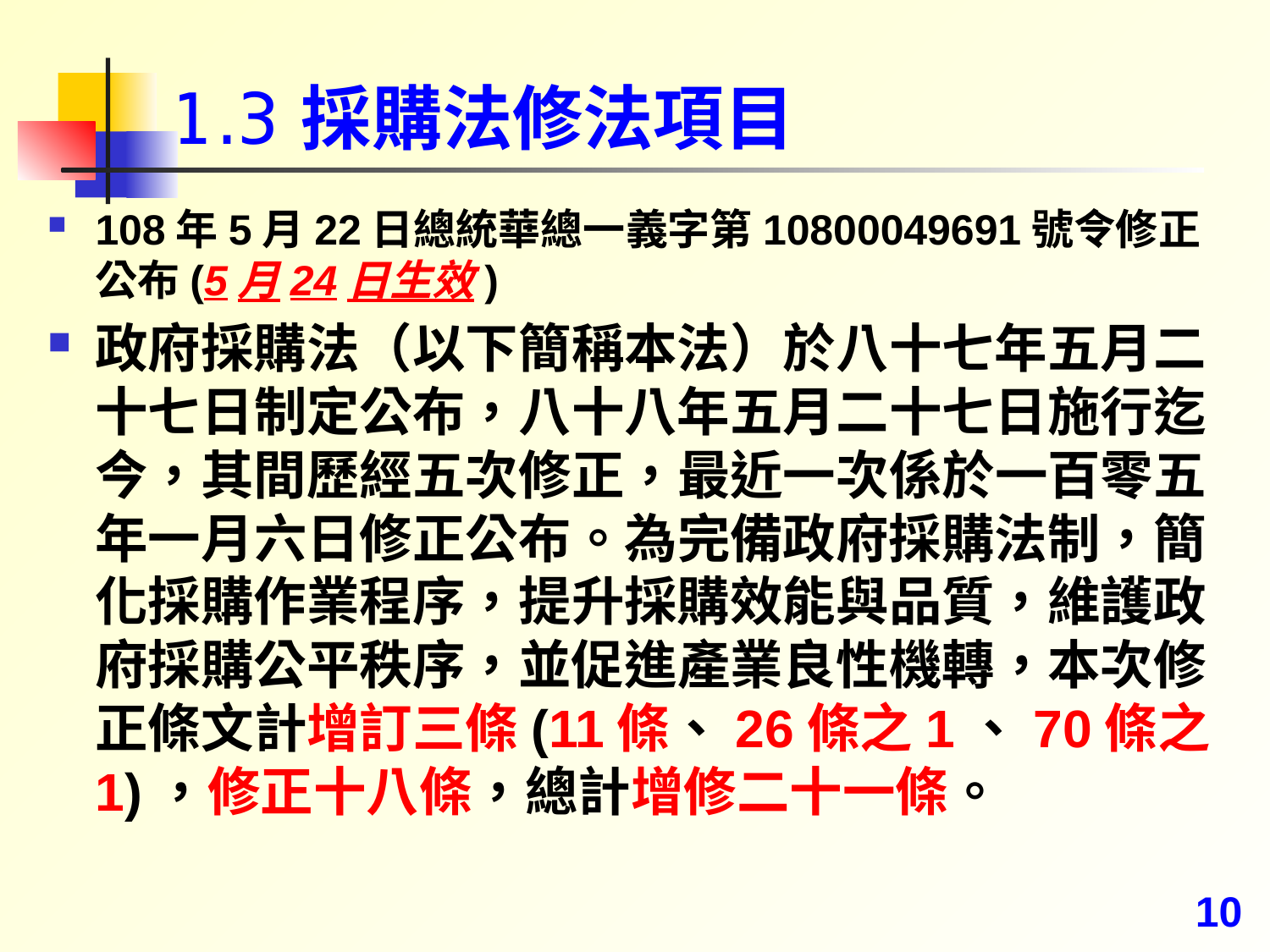

# 1.3採購法修法項目
108年5月22日總統華總一義字第10800049691號令修正公布(5月24日生效)
政府採購法（以下簡稱本法）於八十七年五月二十七日制定公布，八十八年五月二十七日施行迄今，其間歷經五次修正，最近一次係於一百零五年一月六日修正公布。為完備政府採購法制，簡化採購作業程序，提升採購效能與品質，維護政府採購公平秩序，並促進產業良性機轉，本次修正條文計增訂三條(11條、26條之1、70條之1)，修正十八條，總計增修二十一條。
10